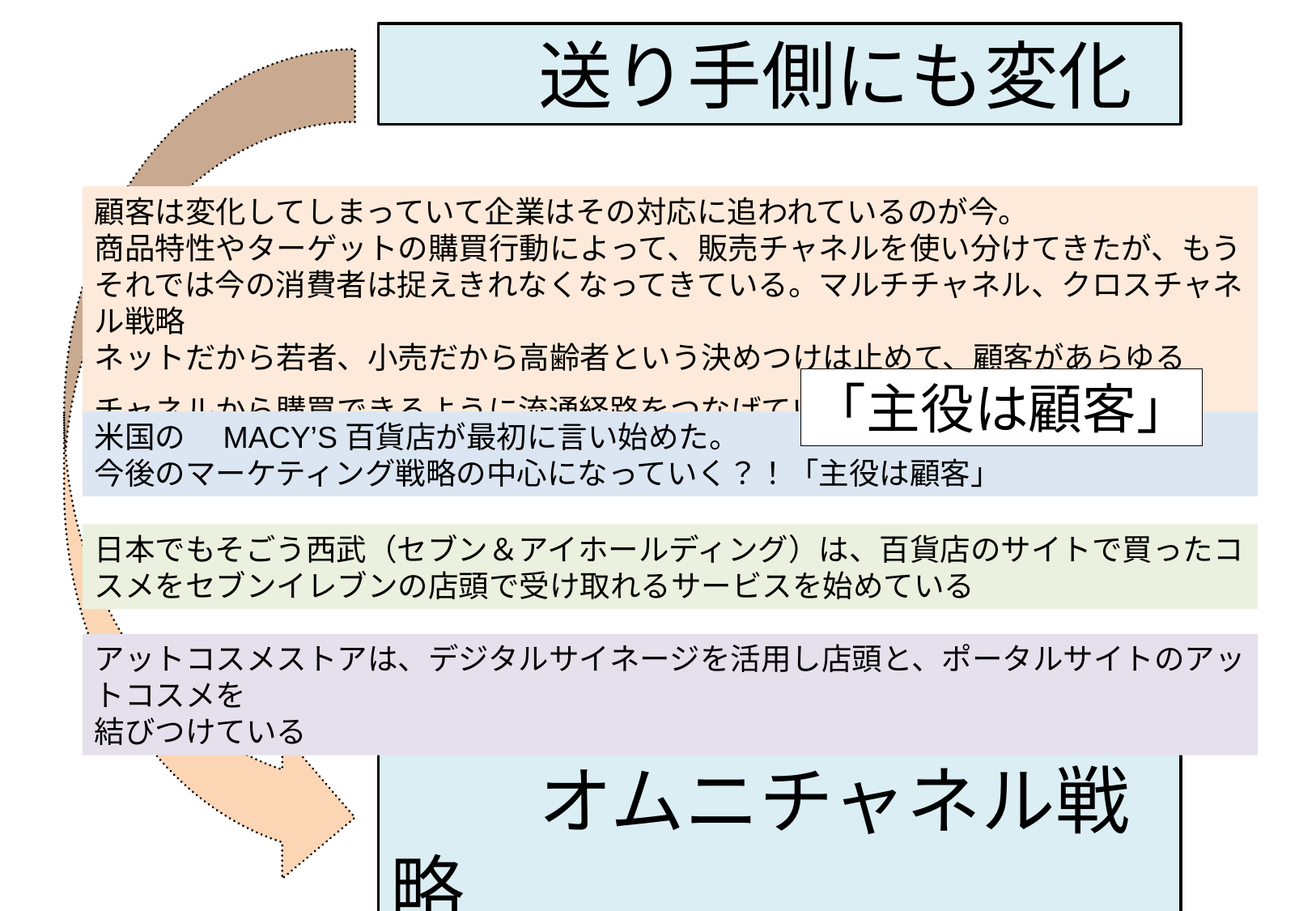

送り手側にも変化

顧客は変化してしまっていて企業はその対応に追われているのが今。
商品特性やターゲットの購買行動によって、販売チャネルを使い分けてきたが、もうそれでは今の消費者は捉えきれなくなってきている。マルチチャネル、クロスチャネル戦略
ネットだから若者、小売だから高齢者という決めつけは止めて、顧客があらゆるチャネルから購買できるように流通経路をつなげていく。
「主役は顧客」
米国の　MACY’S百貨店が最初に言い始めた。
今後のマーケティング戦略の中心になっていく？！「主役は顧客」
日本でもそごう西武（セブン＆アイホールディング）は、百貨店のサイトで買ったコスメをセブンイレブンの店頭で受け取れるサービスを始めている
アットコスメストアは、デジタルサイネージを活用し店頭と、ポータルサイトのアットコスメを
結びつけている
　　オムニチャネル戦略